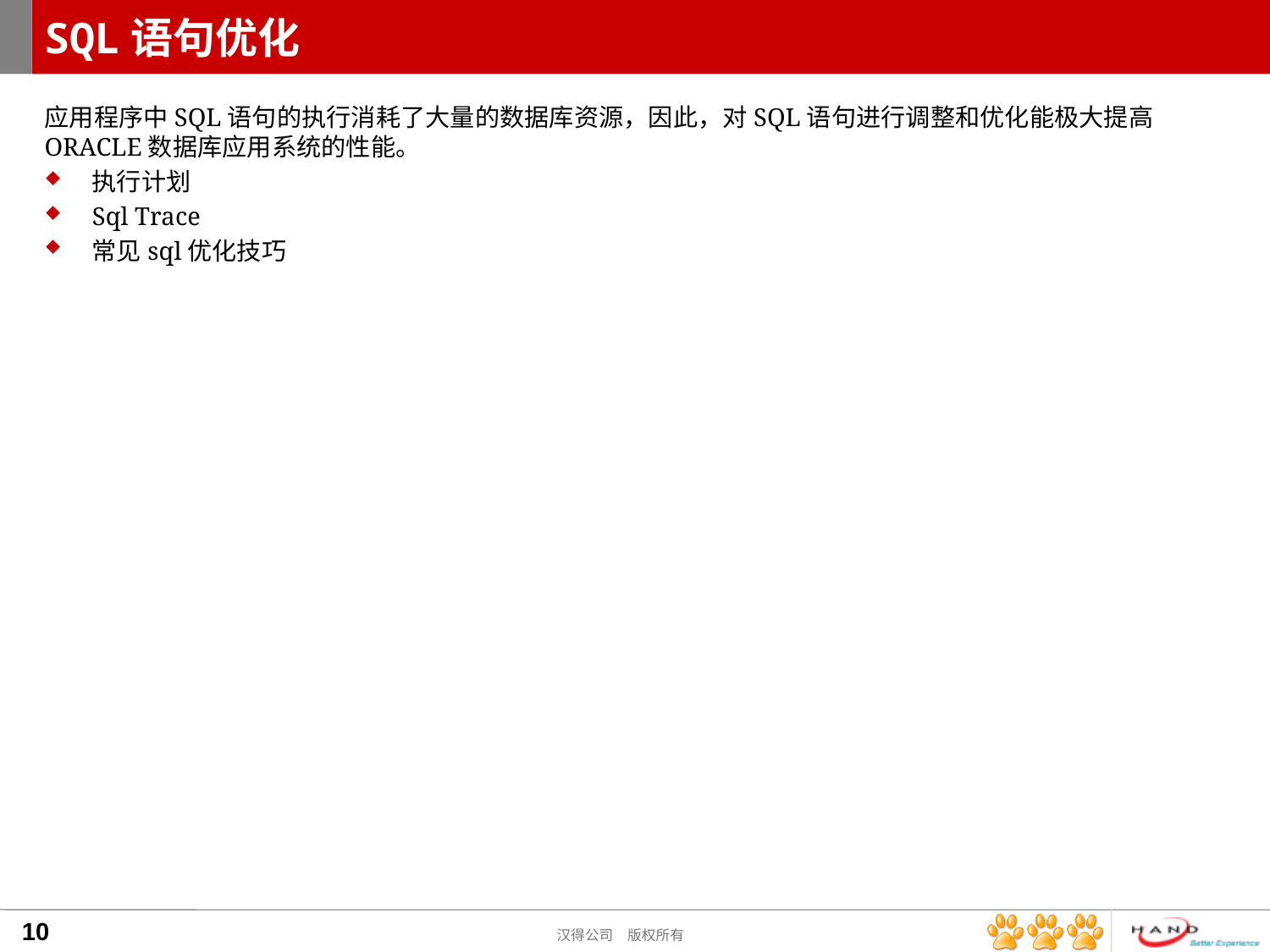

# SQL语句优化
应用程序中SQL语句的执行消耗了大量的数据库资源，因此，对SQL语句进行调整和优化能极大提高ORACLE数据库应用系统的性能。
执行计划
Sql Trace
常见sql优化技巧
10